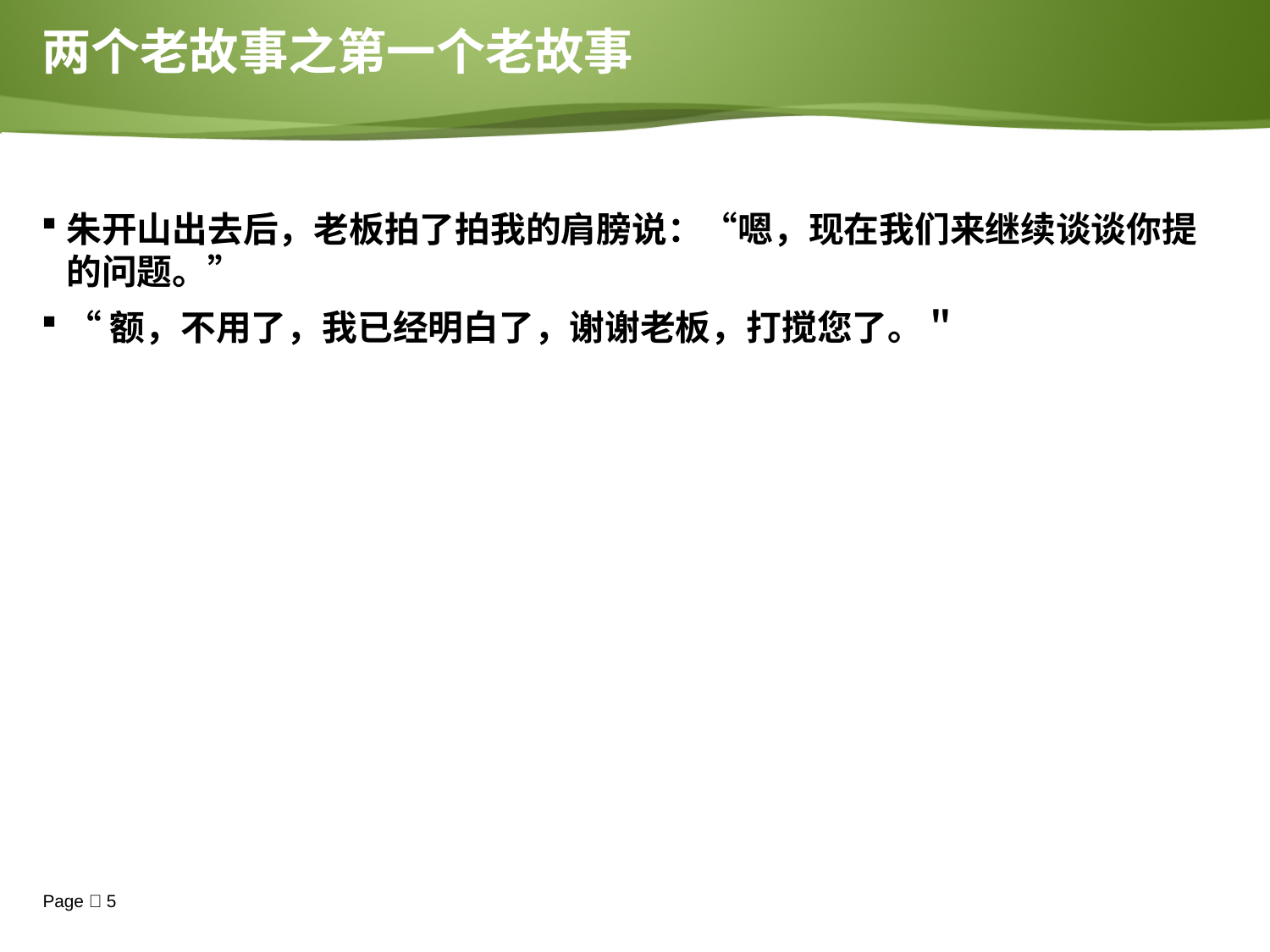

两个老故事之第一个老故事
# 朱开山出去后，老板拍了拍我的肩膀说：“嗯，现在我们来继续谈谈你提的问题。”
“额，不用了，我已经明白了，谢谢老板，打搅您了。＂